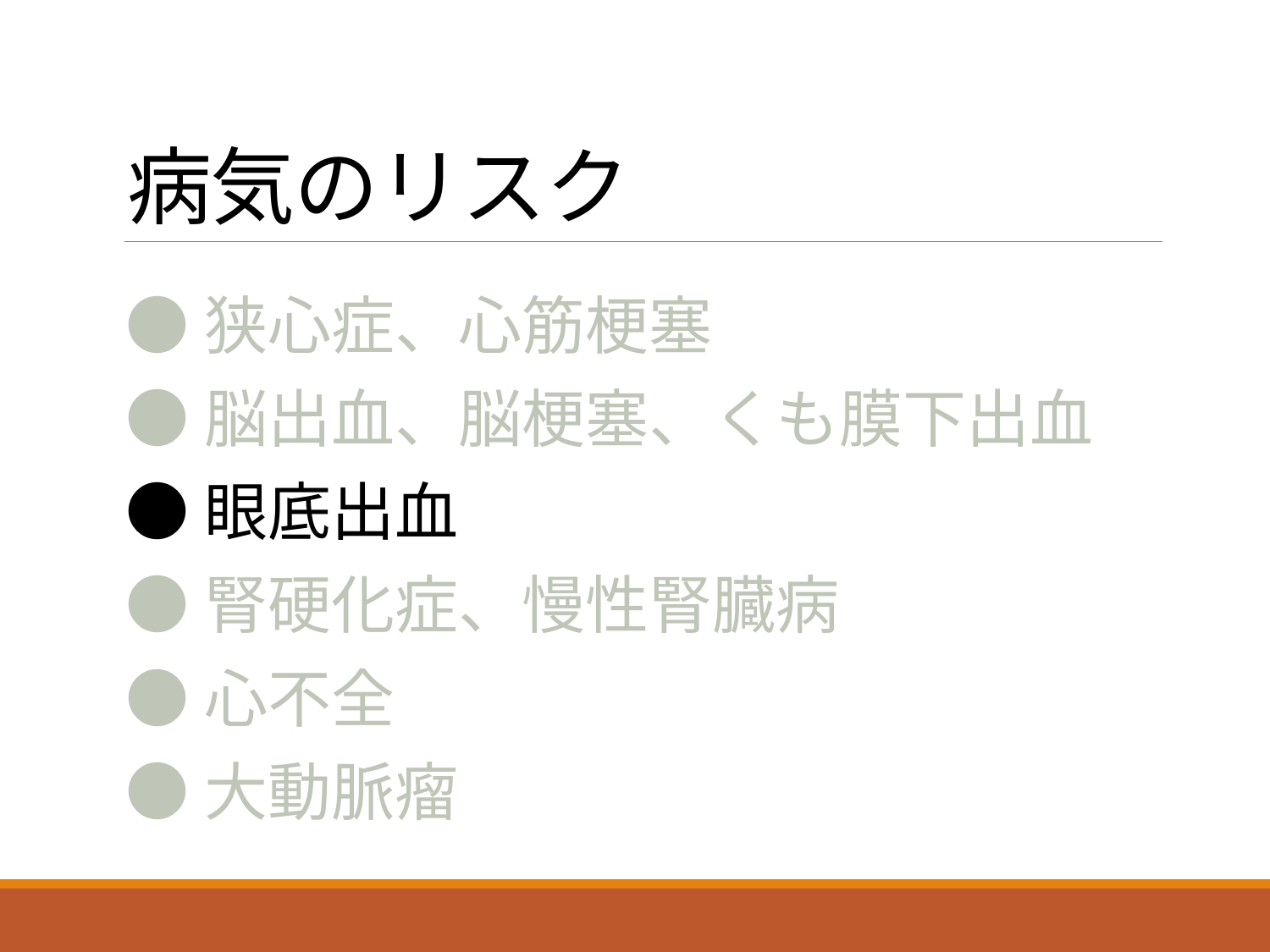

# 病気のリスク
●狭心症、心筋梗塞
●脳出血、脳梗塞、くも膜下出血
●眼底出血
●腎硬化症、慢性腎臓病
●心不全
●大動脈瘤